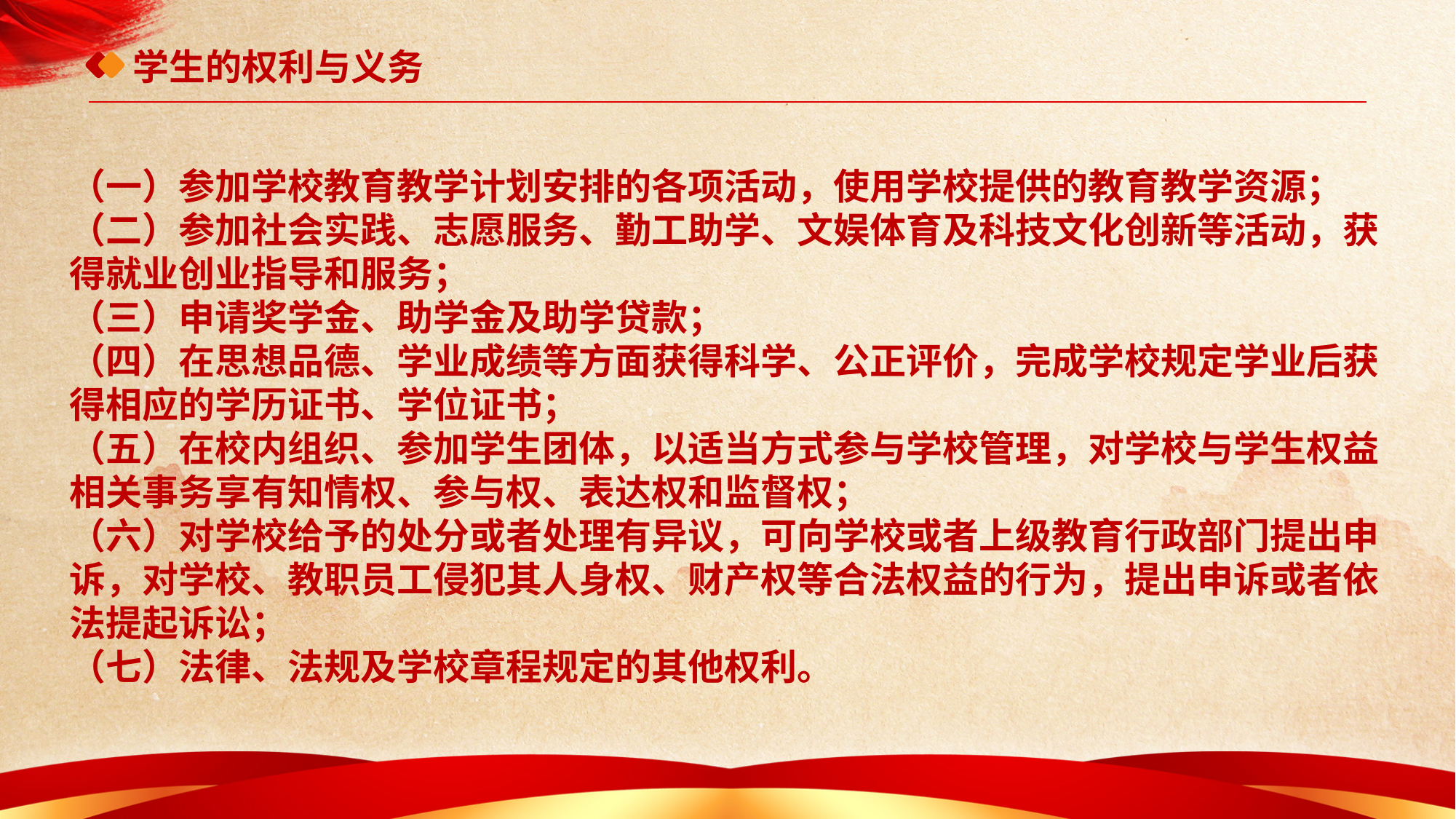

# 学生的权利与义务
（一）参加学校教育教学计划安排的各项活动，使用学校提供的教育教学资源；
（二）参加社会实践、志愿服务、勤工助学、文娱体育及科技文化创新等活动，获得就业创业指导和服务；
（三）申请奖学金、助学金及助学贷款；
（四）在思想品德、学业成绩等方面获得科学、公正评价，完成学校规定学业后获得相应的学历证书、学位证书；
（五）在校内组织、参加学生团体，以适当方式参与学校管理，对学校与学生权益相关事务享有知情权、参与权、表达权和监督权；
（六）对学校给予的处分或者处理有异议，可向学校或者上级教育行政部门提出申诉，对学校、教职员工侵犯其人身权、财产权等合法权益的行为，提出申诉或者依法提起诉讼；
（七）法律、法规及学校章程规定的其他权利。